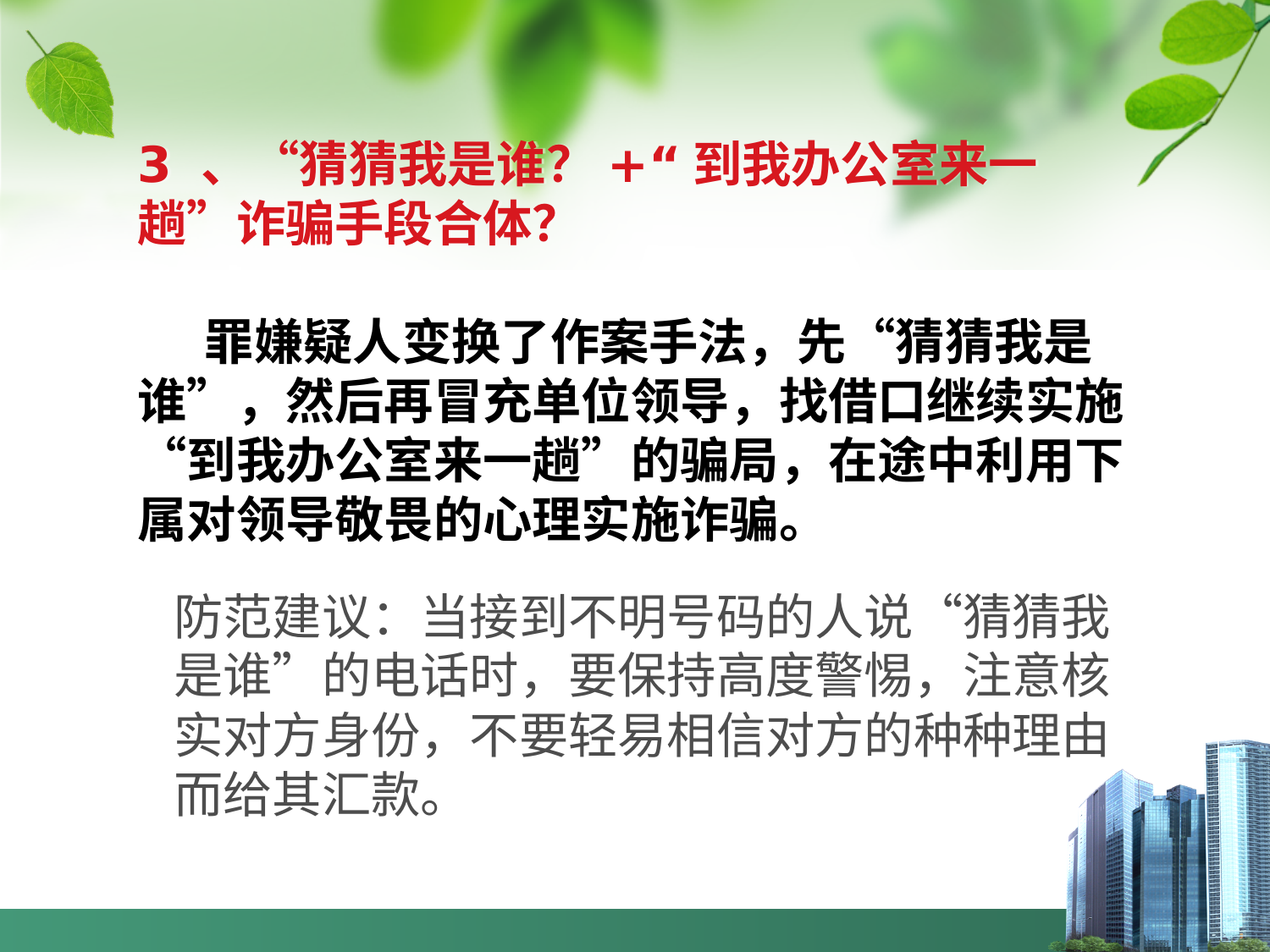

# 3 、“猜猜我是谁？+“到我办公室来一趟”诈骗手段合体？ 罪嫌疑人变换了作案手法，先“猜猜我是谁”，然后再冒充单位领导，找借口继续实施“到我办公室来一趟”的骗局，在途中利用下属对领导敬畏的心理实施诈骗。
1
防范建议：当接到不明号码的人说“猜猜我是谁”的电话时，要保持高度警惕，注意核实对方身份，不要轻易相信对方的种种理由而给其汇款。